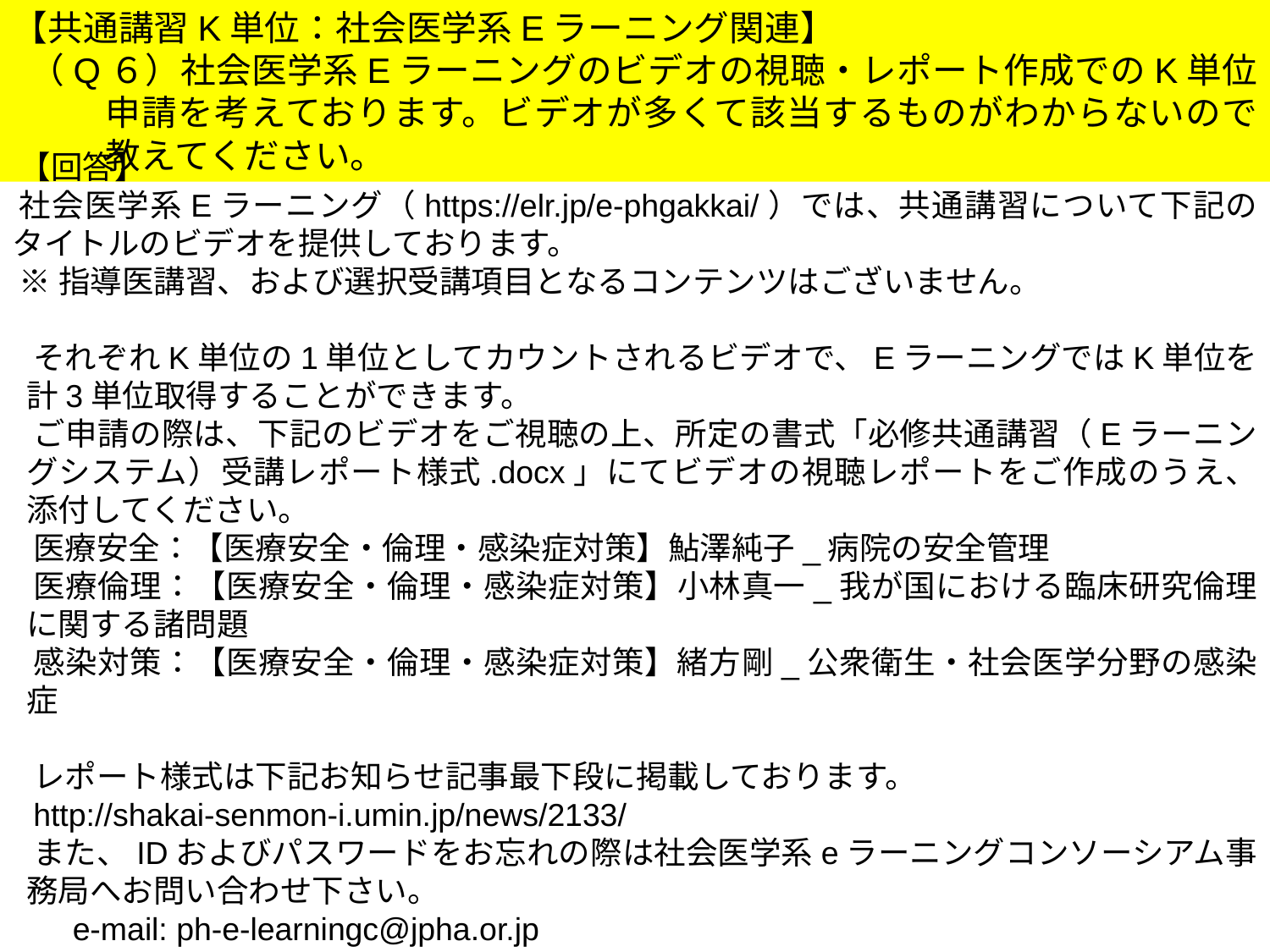

【共通講習K単位：社会医学系Eラーニング関連】
 （Q６）社会医学系Eラーニングのビデオの視聴・レポート作成でのK単位申請を考えております。ビデオが多くて該当するものがわからないので教えてください。
【回答】
社会医学系Eラーニング（https://elr.jp/e-phgakkai/）では、共通講習について下記のタイトルのビデオを提供しております。
※指導医講習、および選択受講項目となるコンテンツはございません。

それぞれK単位の1単位としてカウントされるビデオで、EラーニングではK単位を計3単位取得することができます。
ご申請の際は、下記のビデオをご視聴の上、所定の書式「必修共通講習（Eラーニングシステム）受講レポート様式.docx」にてビデオの視聴レポートをご作成のうえ、添付してください。
医療安全：【医療安全・倫理・感染症対策】鮎澤純子_病院の安全管理
医療倫理：【医療安全・倫理・感染症対策】小林真一_我が国における臨床研究倫理に関する諸問題
感染対策：【医療安全・倫理・感染症対策】緒方剛_公衆衛生・社会医学分野の感染症

レポート様式は下記お知らせ記事最下段に掲載しております。
http://shakai-senmon-i.umin.jp/news/2133/
また、IDおよびパスワードをお忘れの際は社会医学系eラーニングコンソーシアム事務局へお問い合わせ下さい。
　e-mail: ph-e-learningc@jpha.or.jp